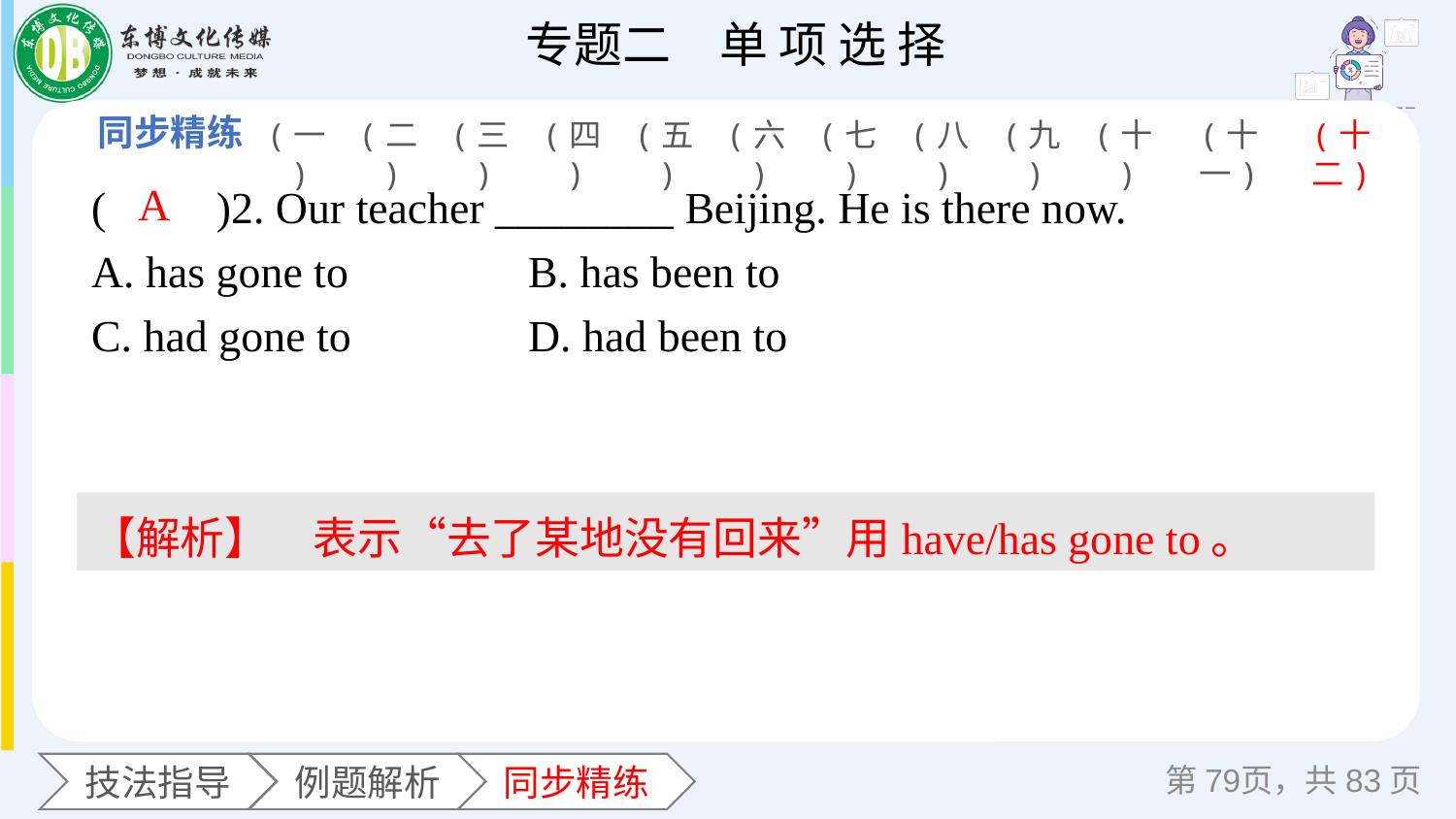

(一)
(二)
(三)
(四)
(五)
(六)
(七)
(八)
(九)
(十)
(十一)
(十二)
(　　)2. Our teacher ________ Beijing. He is there now.
A. has gone to    	B. has been to
C. had gone to    	D. had been to
A
【解析】　表示“去了某地没有回来”用have/has gone to。
第79页，共83页